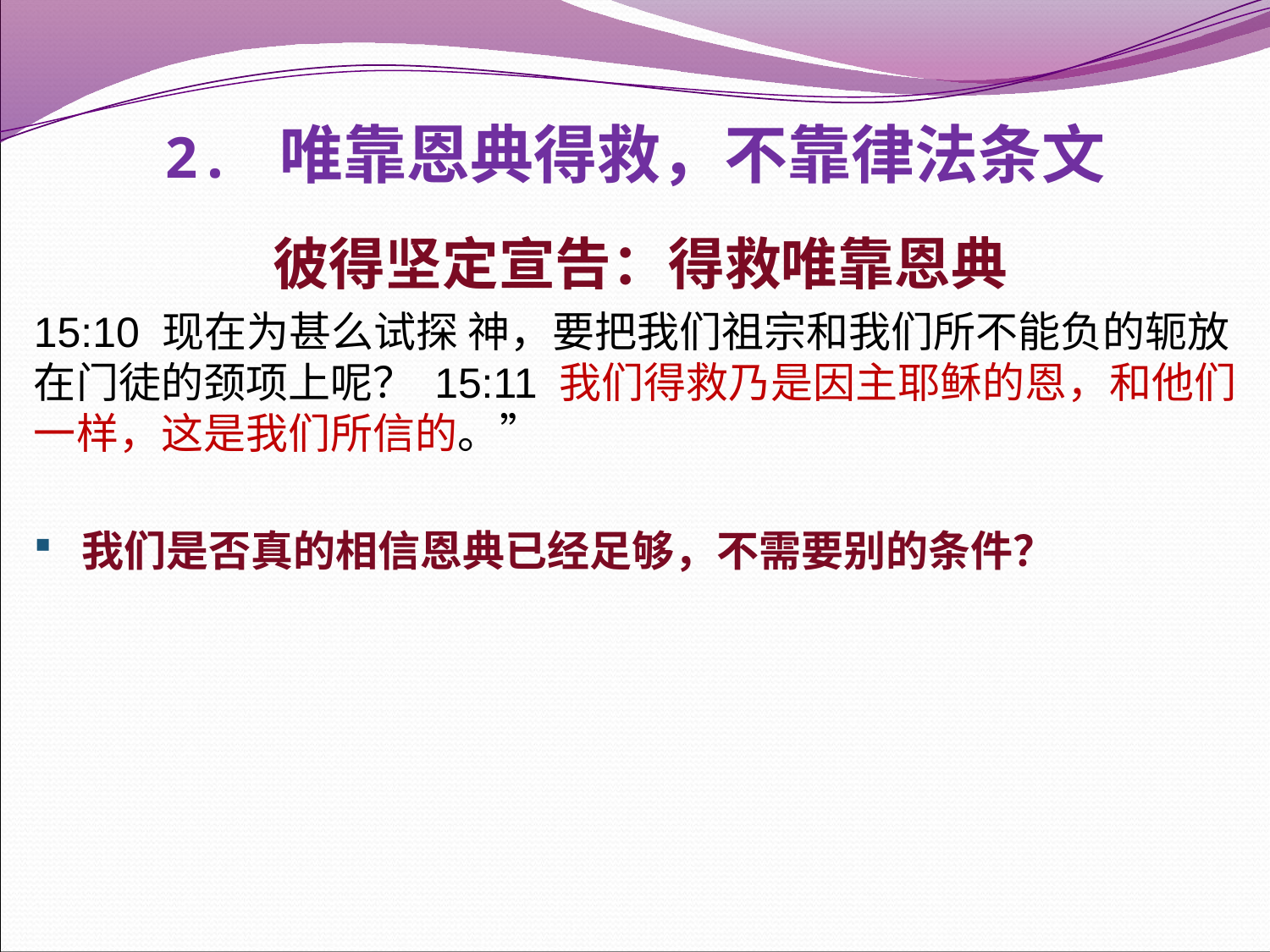

# 2. 唯靠恩典得救，不靠律法条文
彼得坚定宣告：得救唯靠恩典
15:10 现在为甚么试探 神，要把我们祖宗和我们所不能负的轭放在门徒的颈项上呢？ 15:11 我们得救乃是因主耶稣的恩，和他们一样，这是我们所信的。”

我们是否真的相信恩典已经足够，不需要别的条件？